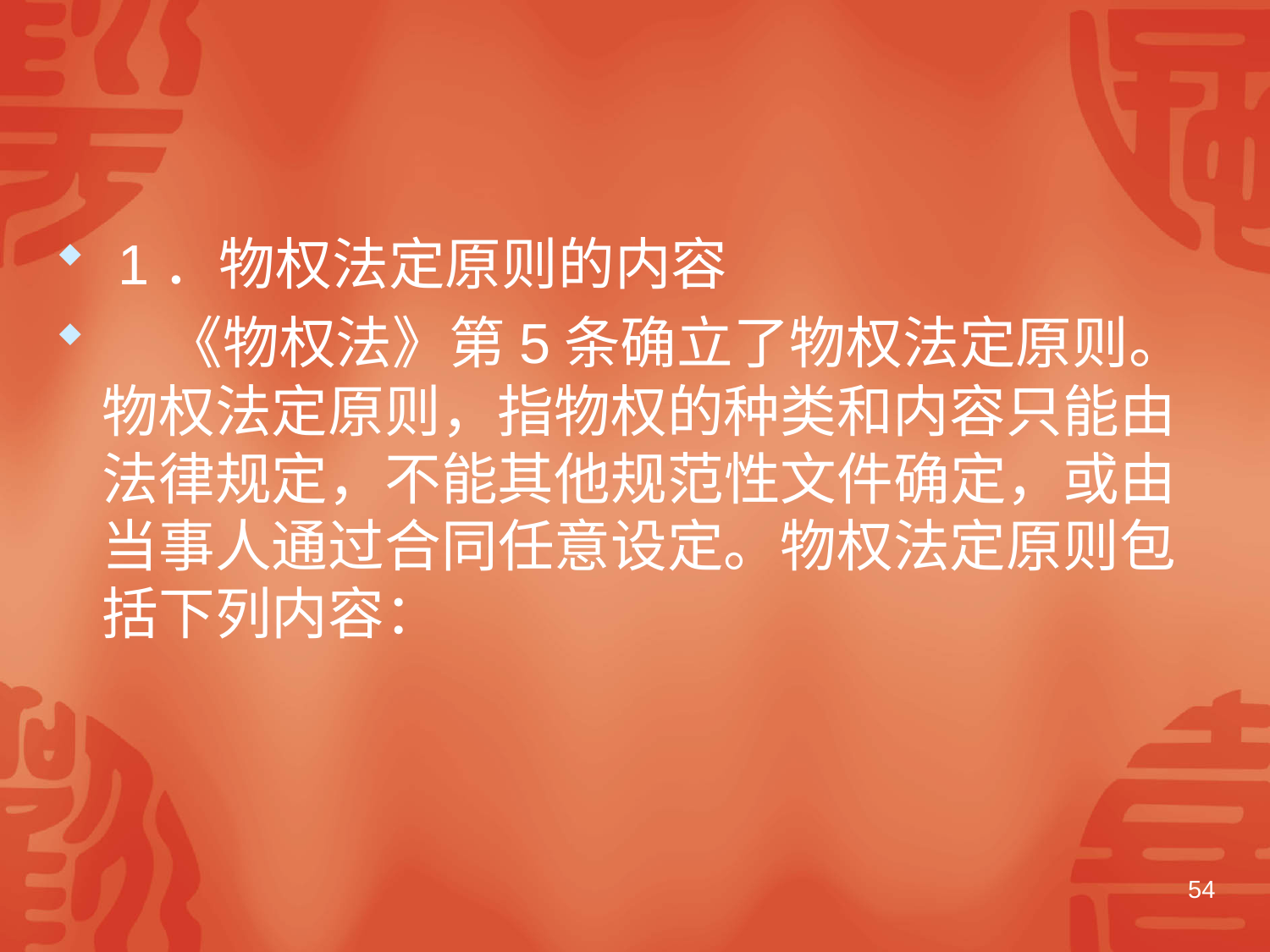

#
 1．物权法定原则的内容
    《物权法》第5条确立了物权法定原则。物权法定原则，指物权的种类和内容只能由法律规定，不能其他规范性文件确定，或由当事人通过合同任意设定。物权法定原则包括下列内容：
54